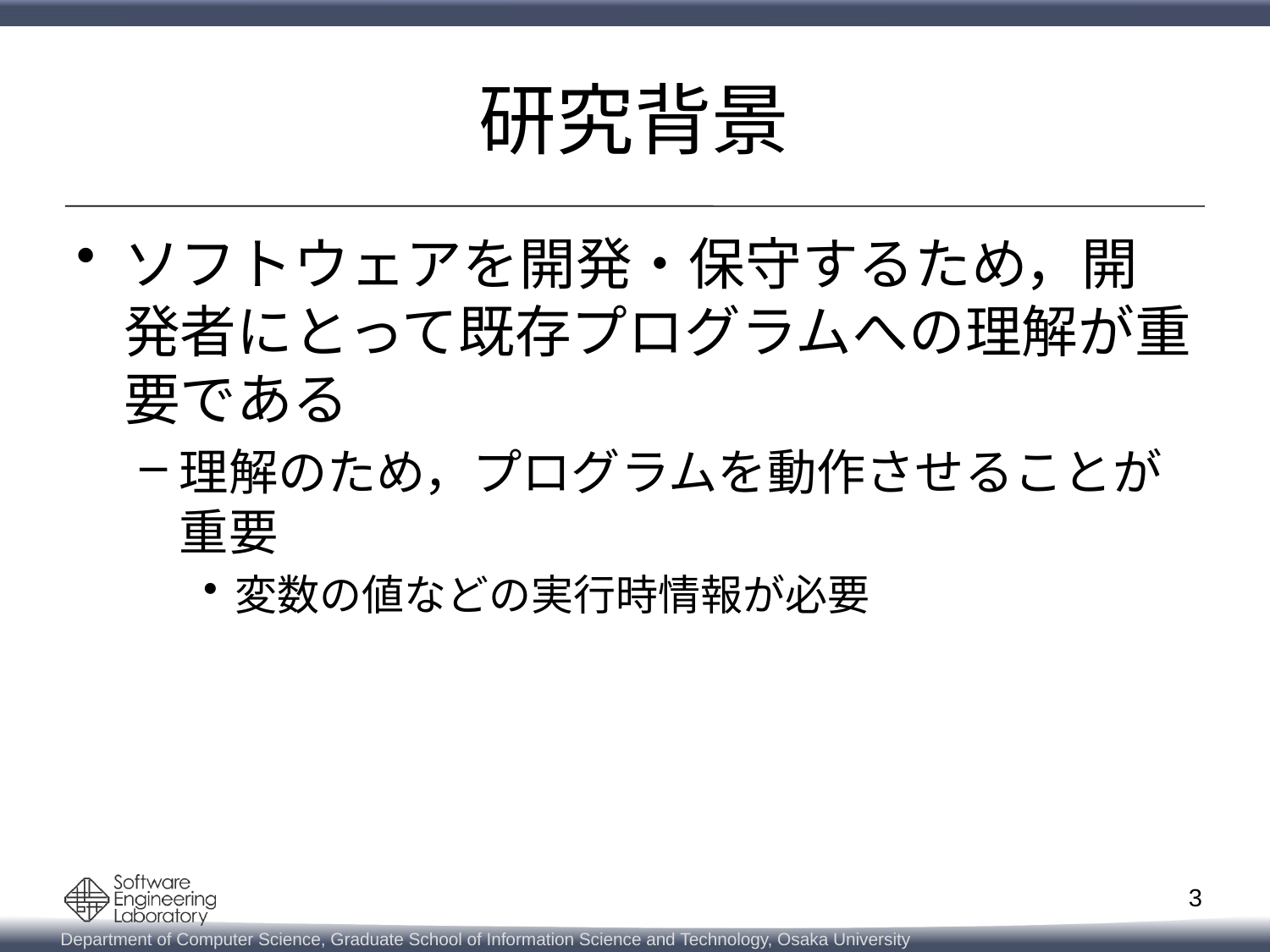

# 研究背景
ソフトウェアを開発・保守するため，開発者にとって既存プログラムへの理解が重要である
理解のため，プログラムを動作させることが重要
変数の値などの実行時情報が必要

3